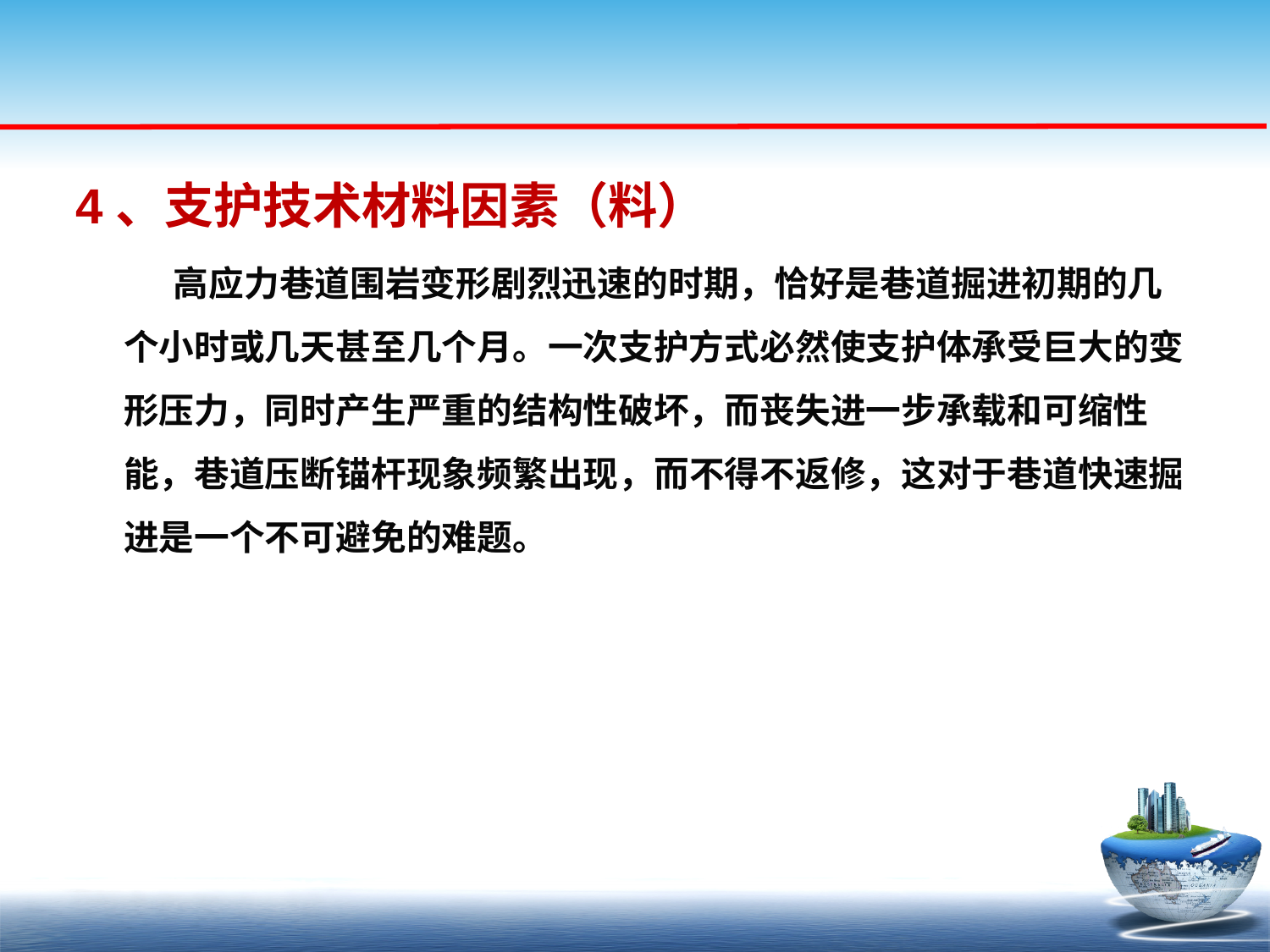

4、支护技术材料因素（料）
                          高应力巷道围岩变形剧烈迅速的时期，恰好是巷道掘进初期的几个小时或几天甚至几个月。一次支护方式必然使支护体承受巨大的变形压力，同时产生严重的结构性破坏，而丧失进一步承载和可缩性能，巷道压断锚杆现象频繁出现，而不得不返修，这对于巷道快速掘进是一个不可避免的难题。